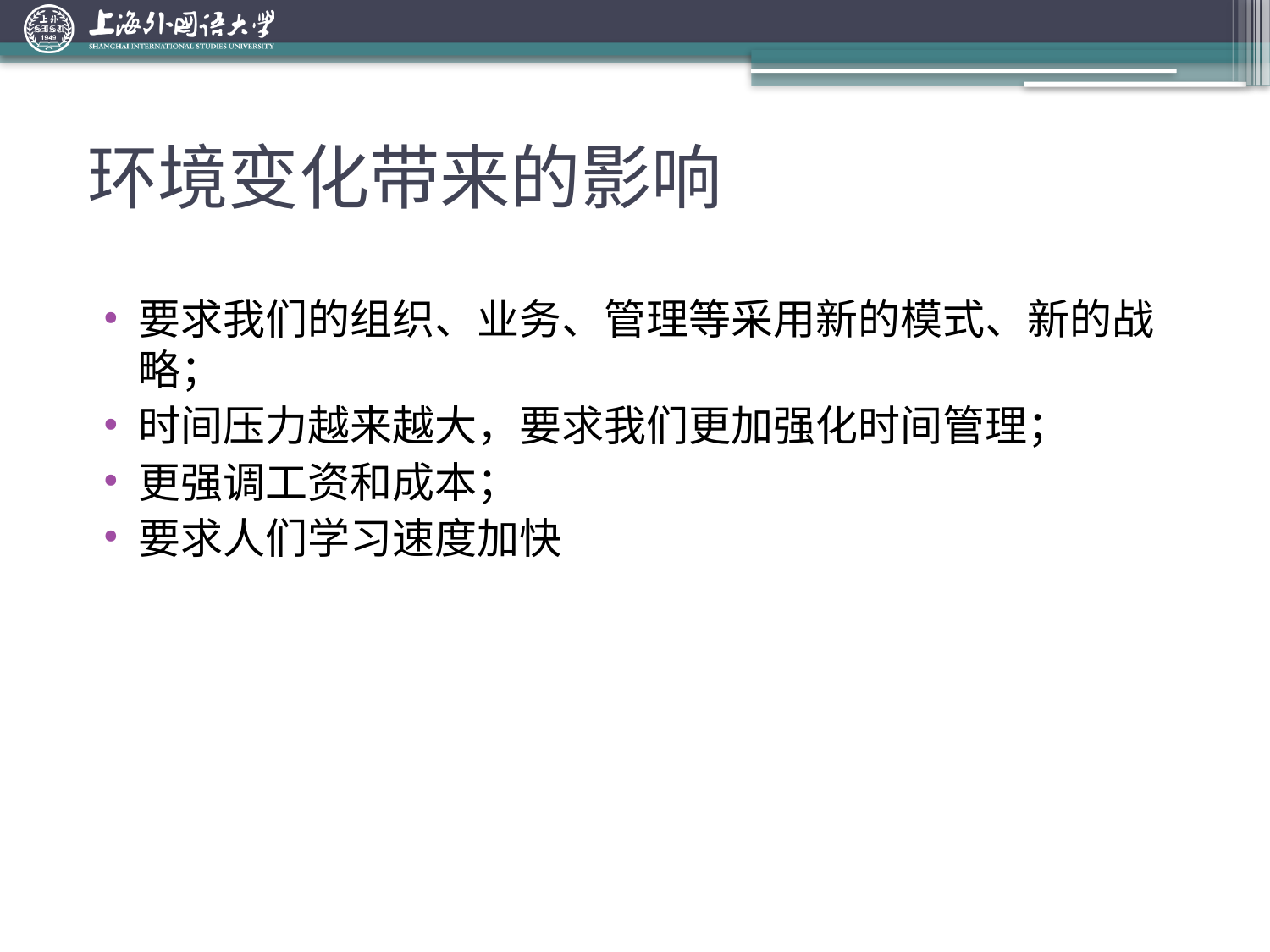

# 环境变化带来的影响
要求我们的组织、业务、管理等采用新的模式、新的战略；
时间压力越来越大，要求我们更加强化时间管理；
更强调工资和成本；
要求人们学习速度加快